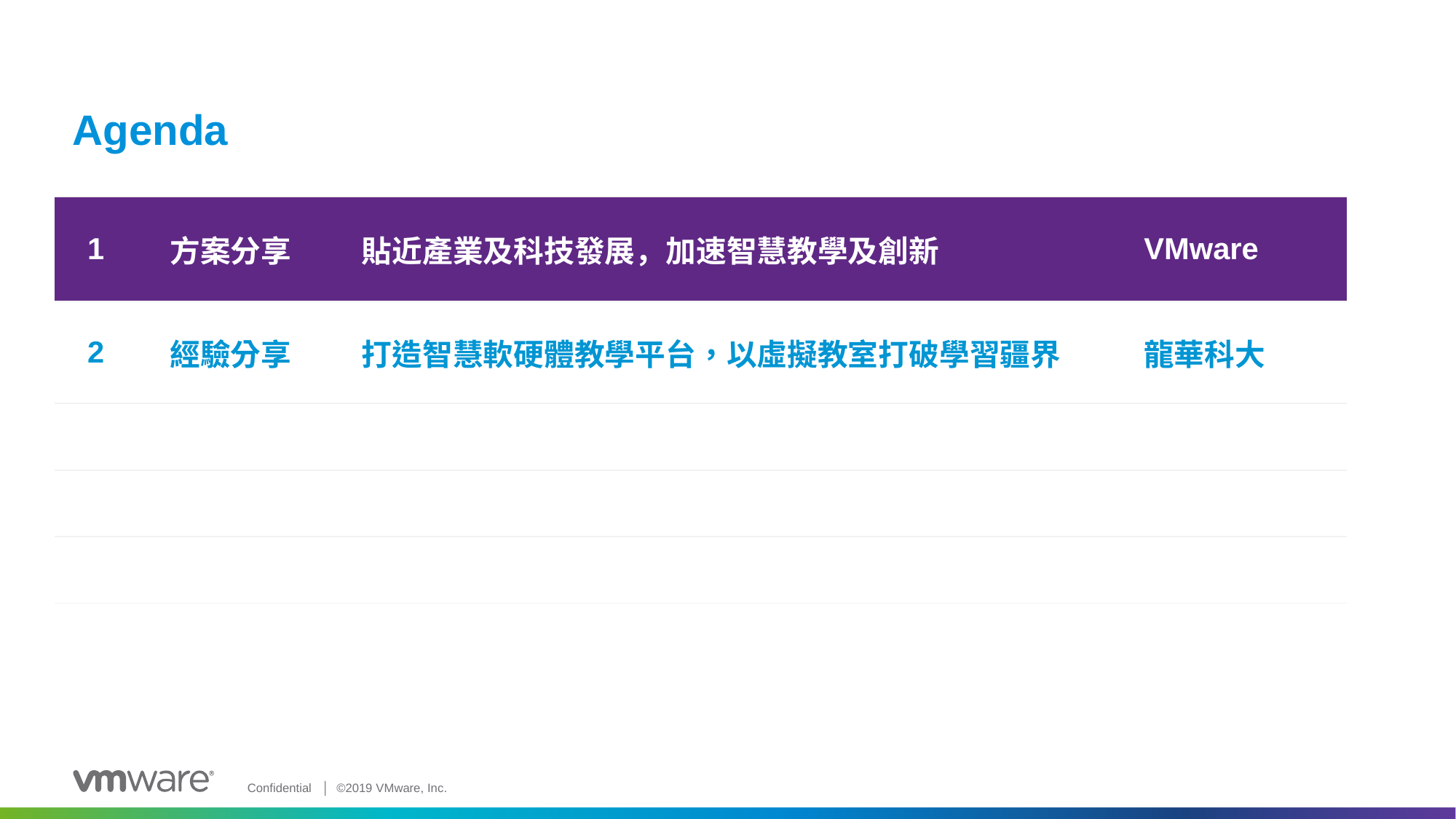

# Agenda
| 1 | 方案分享 | 貼近產業及科技發展，加速智慧教學及創新 | VMware |
| --- | --- | --- | --- |
| 2 | 經驗分享 | 打造智慧軟硬體教學平台，以虛擬教室打破學習疆界 | 龍華科大 |
|  |  |  |  |
|  |  |  |  |
|  |  |  |  |
2